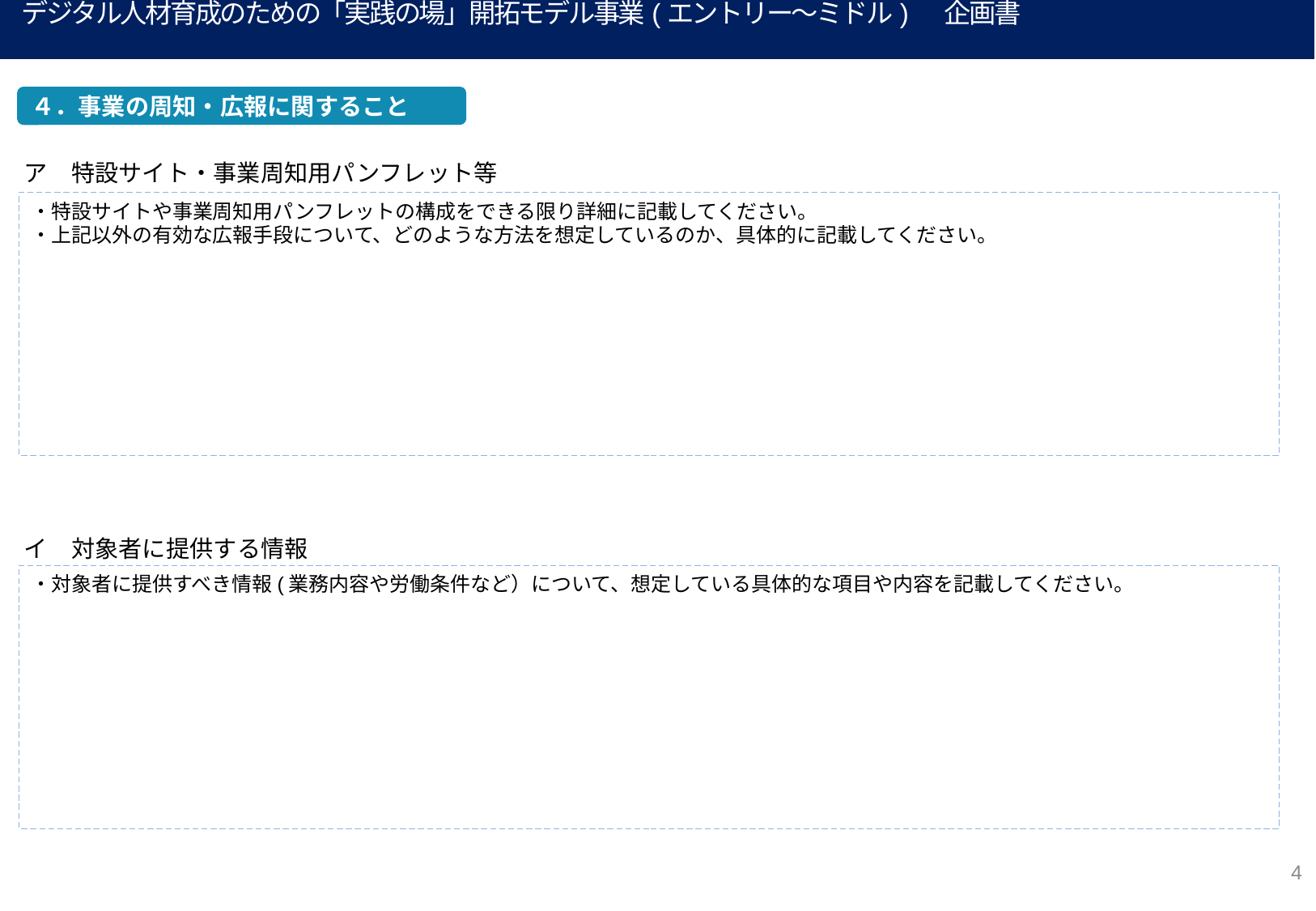

デジタル人材育成のための「実践の場」開拓モデル事業(エントリー～ミドル)　 企画書
４．事業の周知・広報に関すること
ア　特設サイト・事業周知用パンフレット等
・特設サイトや事業周知用パンフレットの構成をできる限り詳細に記載してください。
・上記以外の有効な広報手段について、どのような方法を想定しているのか、具体的に記載してください。
イ　対象者に提供する情報
・対象者に提供すべき情報(業務内容や労働条件など）について、想定している具体的な項目や内容を記載してください。

4